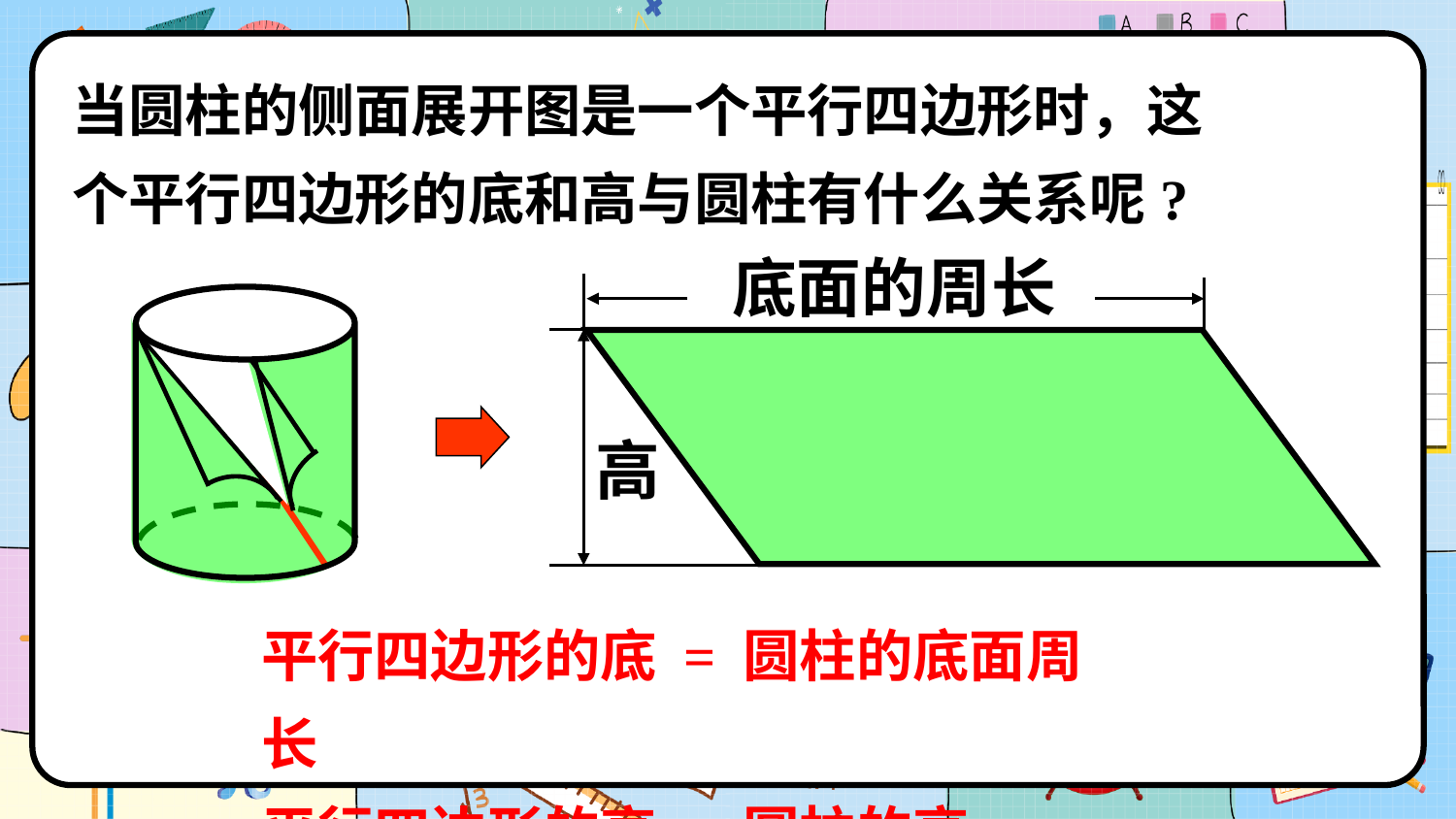

当圆柱的侧面展开图是一个平行四边形时，这个平行四边形的底和高与圆柱有什么关系呢?
底面的周长

高

平行四边形的底 = 圆柱的底面周长
平行四边形的高 = 圆柱的高